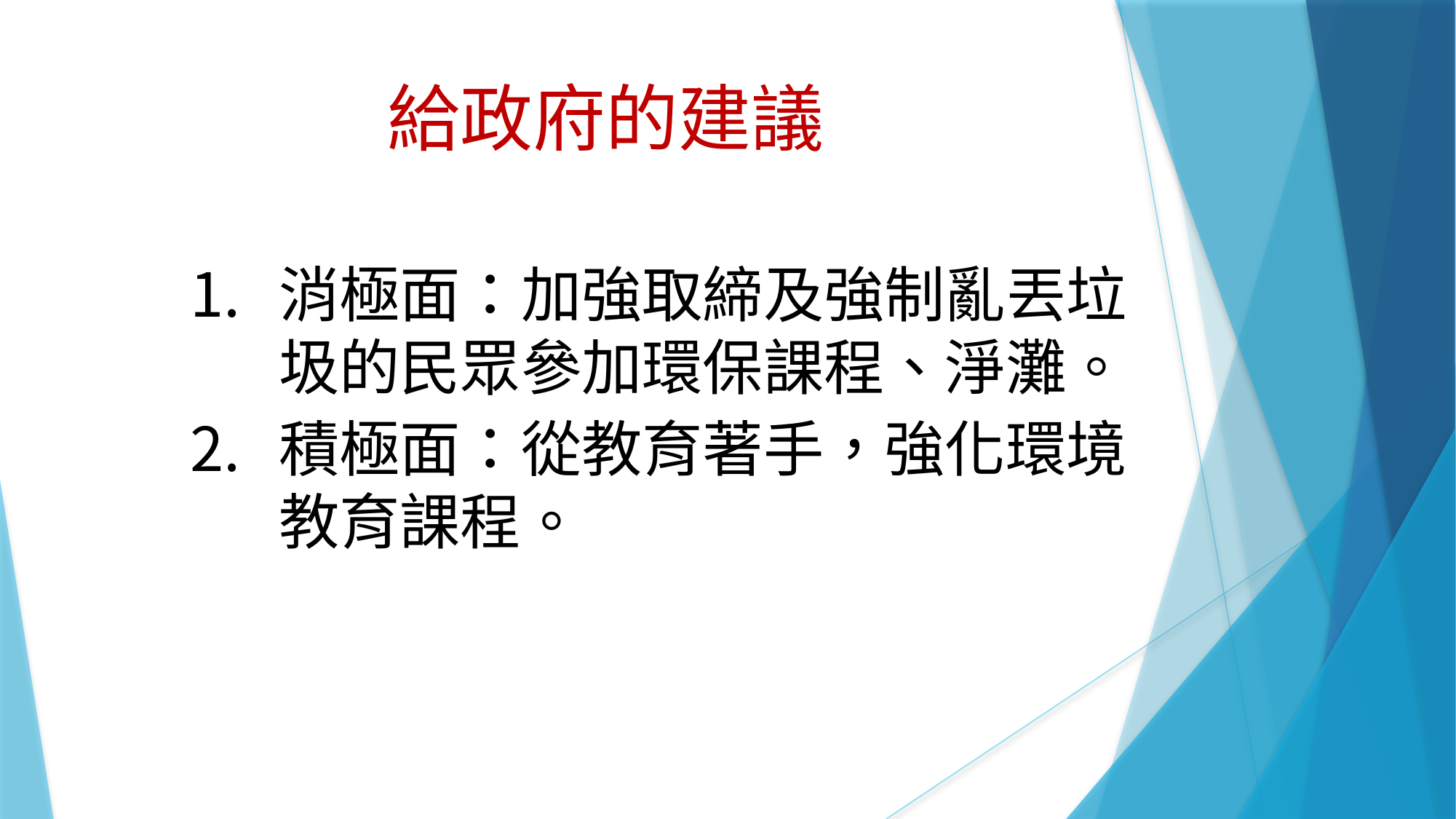

給政府的建議
消極面：加強取締及強制亂丟垃圾的民眾參加環保課程、淨灘。
積極面：從教育著手，強化環境教育課程。